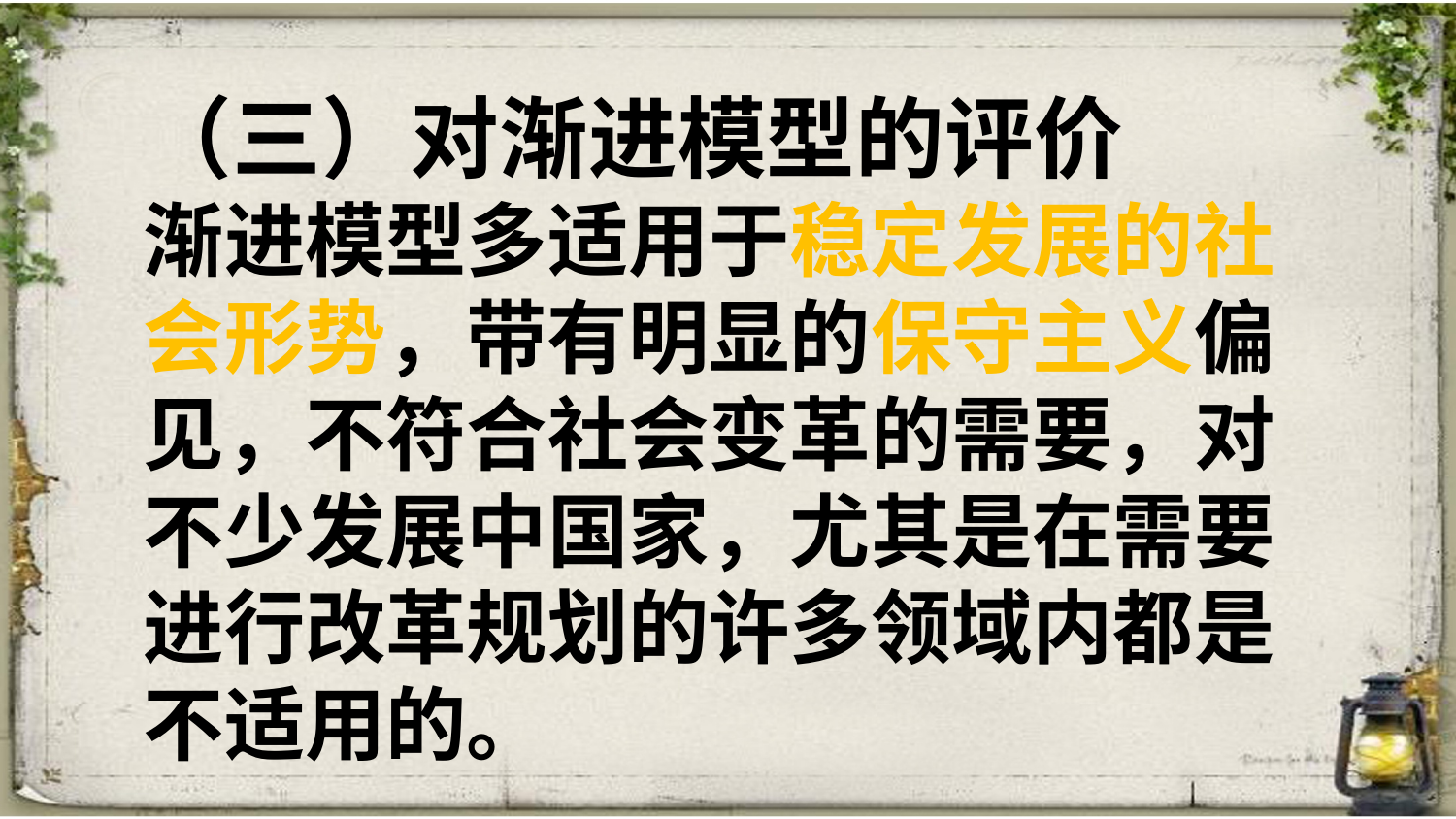

（三）对渐进模型的评价
渐进模型多适用于稳定发展的社会形势，带有明显的保守主义偏见，不符合社会变革的需要，对不少发展中国家，尤其是在需要进行改革规划的许多领域内都是不适用的。